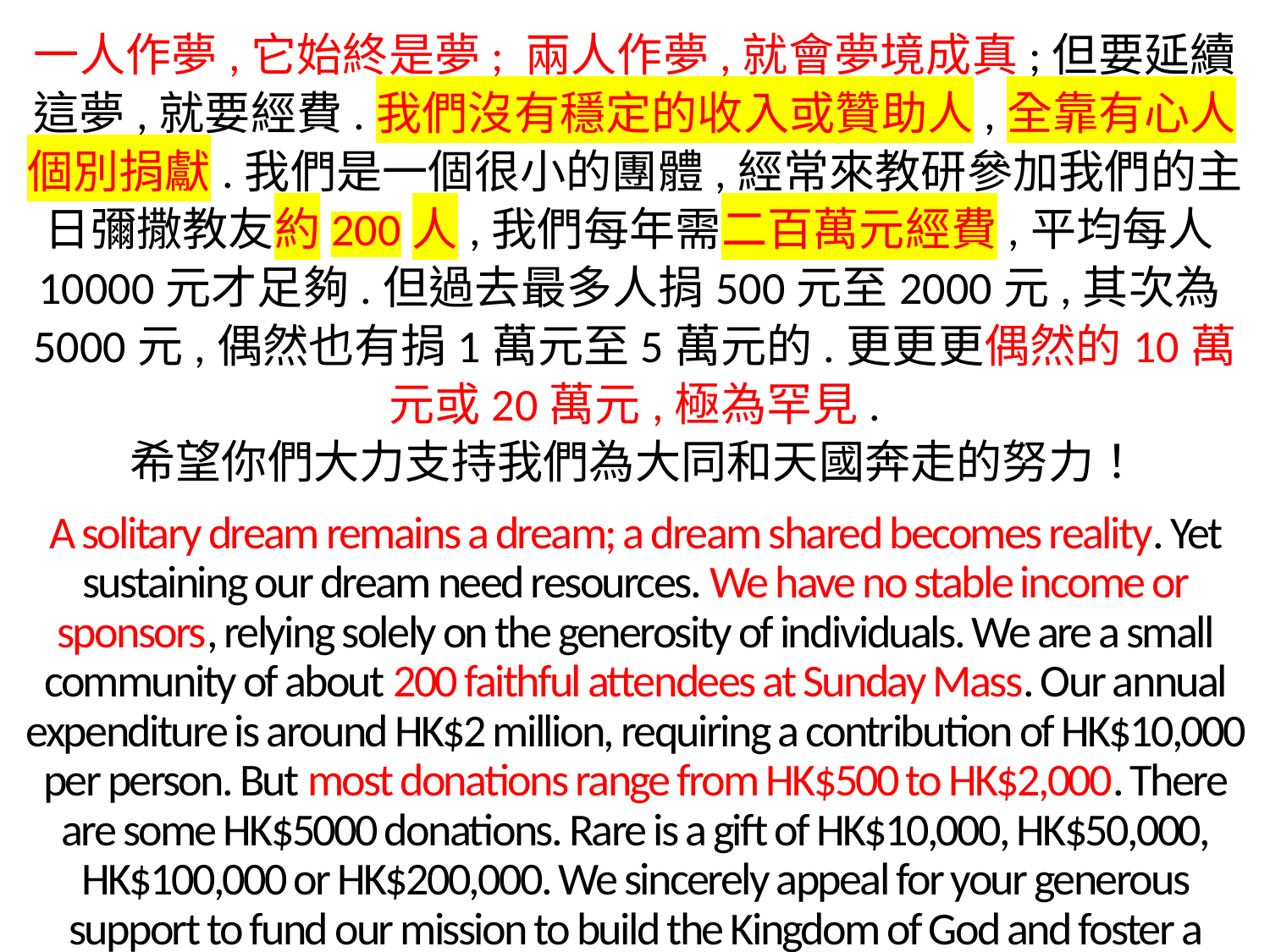

一人作夢,它始終是夢; 兩人作夢,就會夢境成真;但要延續這夢,就要經費.我們沒有穩定的收入或贊助人,全靠有心人個別捐獻.我們是一個很小的團體,經常來教研參加我們的主日彌撒教友約200人,我們每年需二百萬元經費,平均每人10000元才足夠.但過去最多人捐500元至2000元,其次為5000元,偶然也有捐1萬元至5萬元的.更更更偶然的10萬元或20萬元,極為罕見.
希望你們大力支持我們為大同和天國奔走的努力！
A solitary dream remains a dream; a dream shared becomes reality. Yet sustaining our dream need resources. We have no stable income or sponsors, relying solely on the generosity of individuals. We are a small community of about 200 faithful attendees at Sunday Mass. Our annual expenditure is around HK$2 million, requiring a contribution of HK$10,000 per person. But most donations range from HK$500 to HK$2,000. There are some HK$5000 donations. Rare is a gift of HK$10,000, HK$50,000, HK$100,000 or HK$200,000. We sincerely appeal for your generous support to fund our mission to build the Kingdom of God and foster a United World.